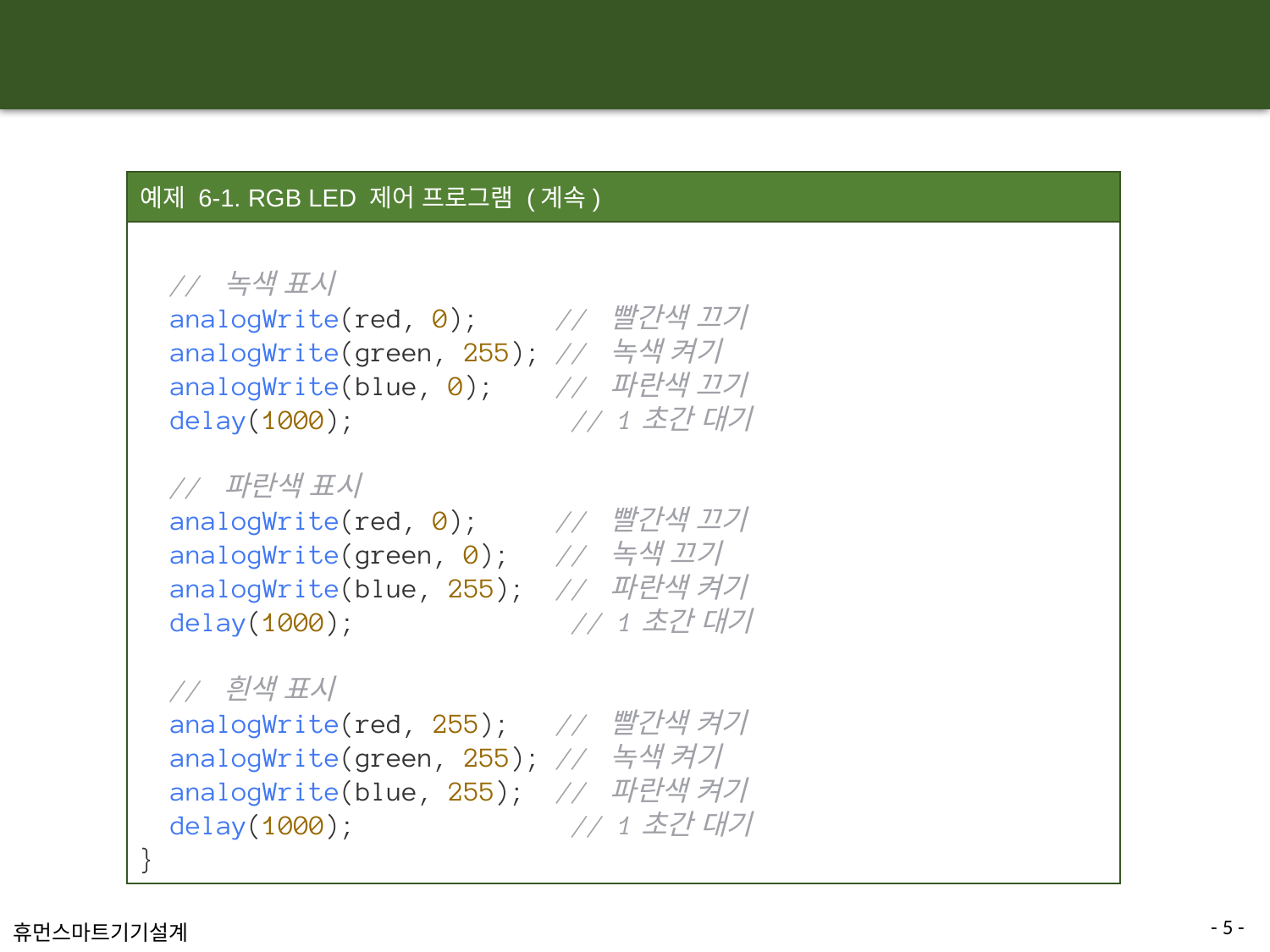

#
예제 6-1. RGB LED 제어 프로그램 (계속)

  // 녹색 표시
  analogWrite(red, 0);     // 빨간색 끄기
  analogWrite(green, 255); // 녹색 켜기
  analogWrite(blue, 0);    // 파란색 끄기
  delay(1000);              // 1초간 대기

  // 파란색 표시
  analogWrite(red, 0);     // 빨간색 끄기
  analogWrite(green, 0);   // 녹색 끄기
  analogWrite(blue, 255);  // 파란색 켜기
  delay(1000);              // 1초간 대기

  // 흰색 표시
  analogWrite(red, 255);   // 빨간색 켜기
  analogWrite(green, 255); // 녹색 켜기
  analogWrite(blue, 255);  // 파란색 켜기
  delay(1000);              // 1초간 대기
}
- 5 -